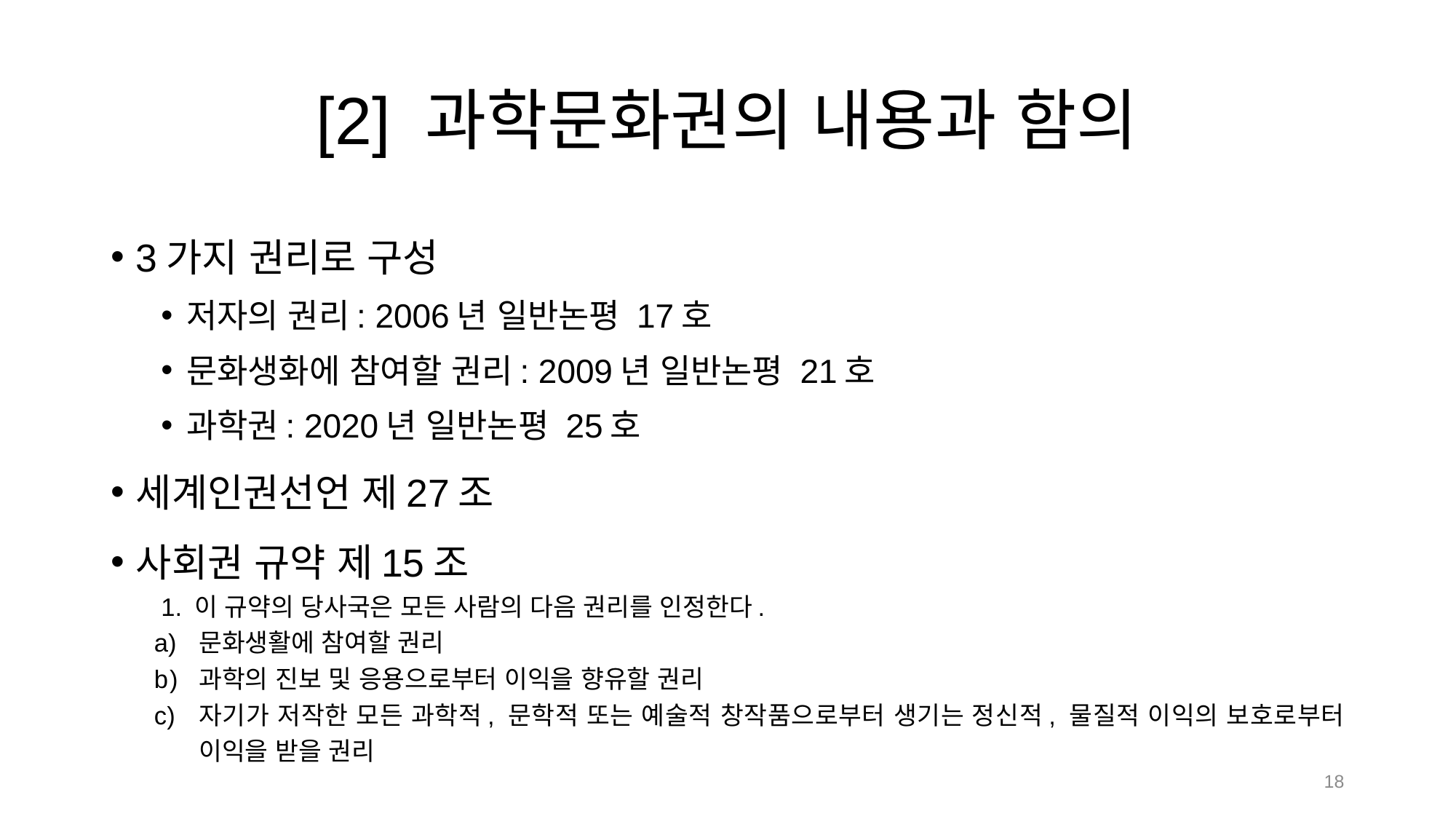

# [2] 과학문화권의 내용과 함의
3가지 권리로 구성
저자의 권리: 2006년 일반논평 17호
문화생화에 참여할 권리: 2009년 일반논평 21호
과학권: 2020년 일반논평 25호
세계인권선언 제27조
사회권 규약 제15조
1. 이 규약의 당사국은 모든 사람의 다음 권리를 인정한다.
문화생활에 참여할 권리
과학의 진보 및 응용으로부터 이익을 향유할 권리
자기가 저작한 모든 과학적, 문학적 또는 예술적 창작품으로부터 생기는 정신적, 물질적 이익의 보호로부터 이익을 받을 권리

18